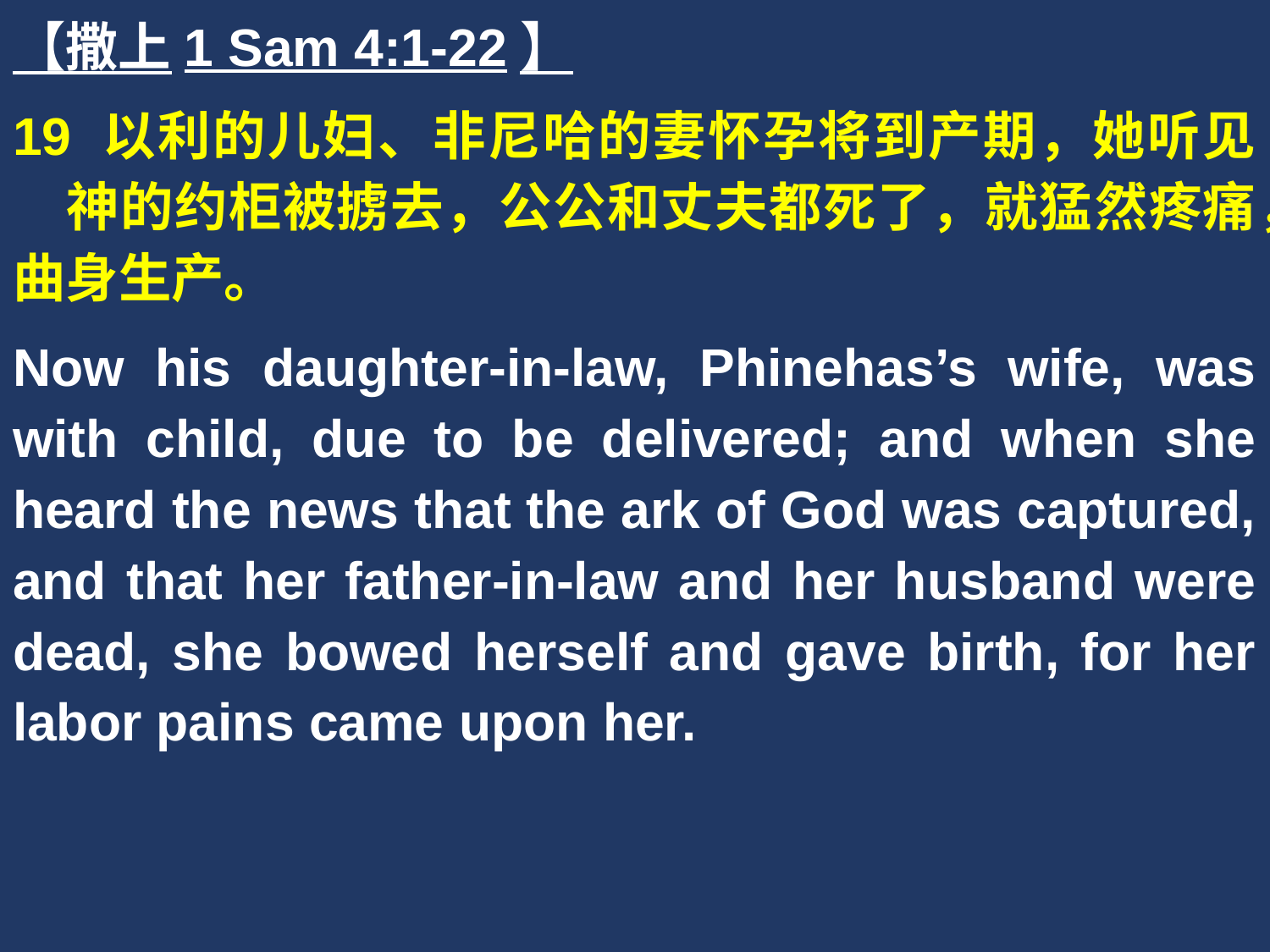

【撒上1 Sam 4:1-22】
19 以利的儿妇、非尼哈的妻怀孕将到产期，她听见　神的约柜被掳去，公公和丈夫都死了，就猛然疼痛，曲身生产。
Now his daughter-in-law, Phinehas’s wife, was with child, due to be delivered; and when she heard the news that the ark of God was captured, and that her father-in-law and her husband were dead, she bowed herself and gave birth, for her labor pains came upon her.